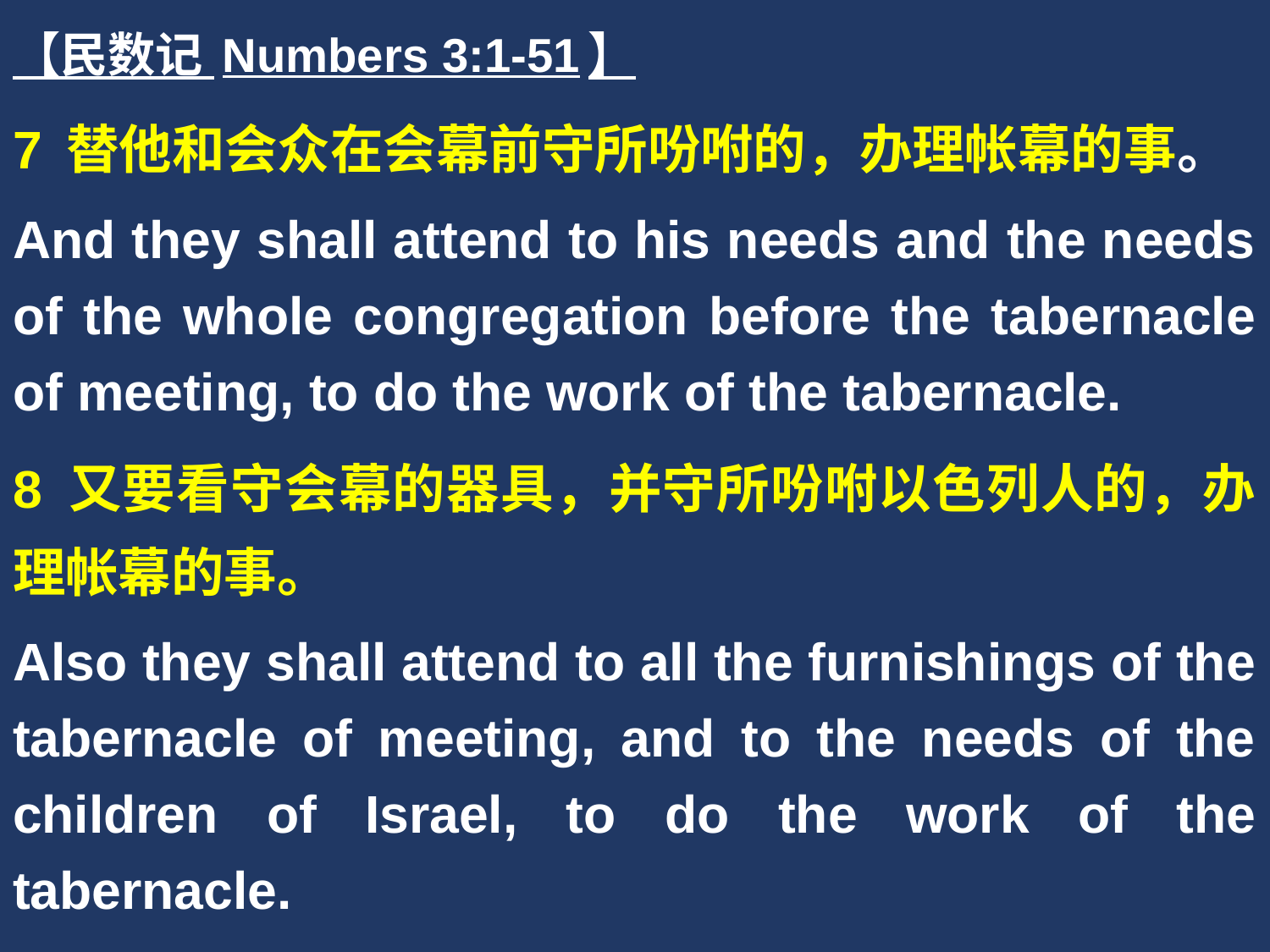

【民数记 Numbers 3:1-51】
7 替他和会众在会幕前守所吩咐的，办理帐幕的事。
And they shall attend to his needs and the needs of the whole congregation before the tabernacle of meeting, to do the work of the tabernacle.
8 又要看守会幕的器具，并守所吩咐以色列人的，办理帐幕的事。
Also they shall attend to all the furnishings of the tabernacle of meeting, and to the needs of the children of Israel, to do the work of the tabernacle.